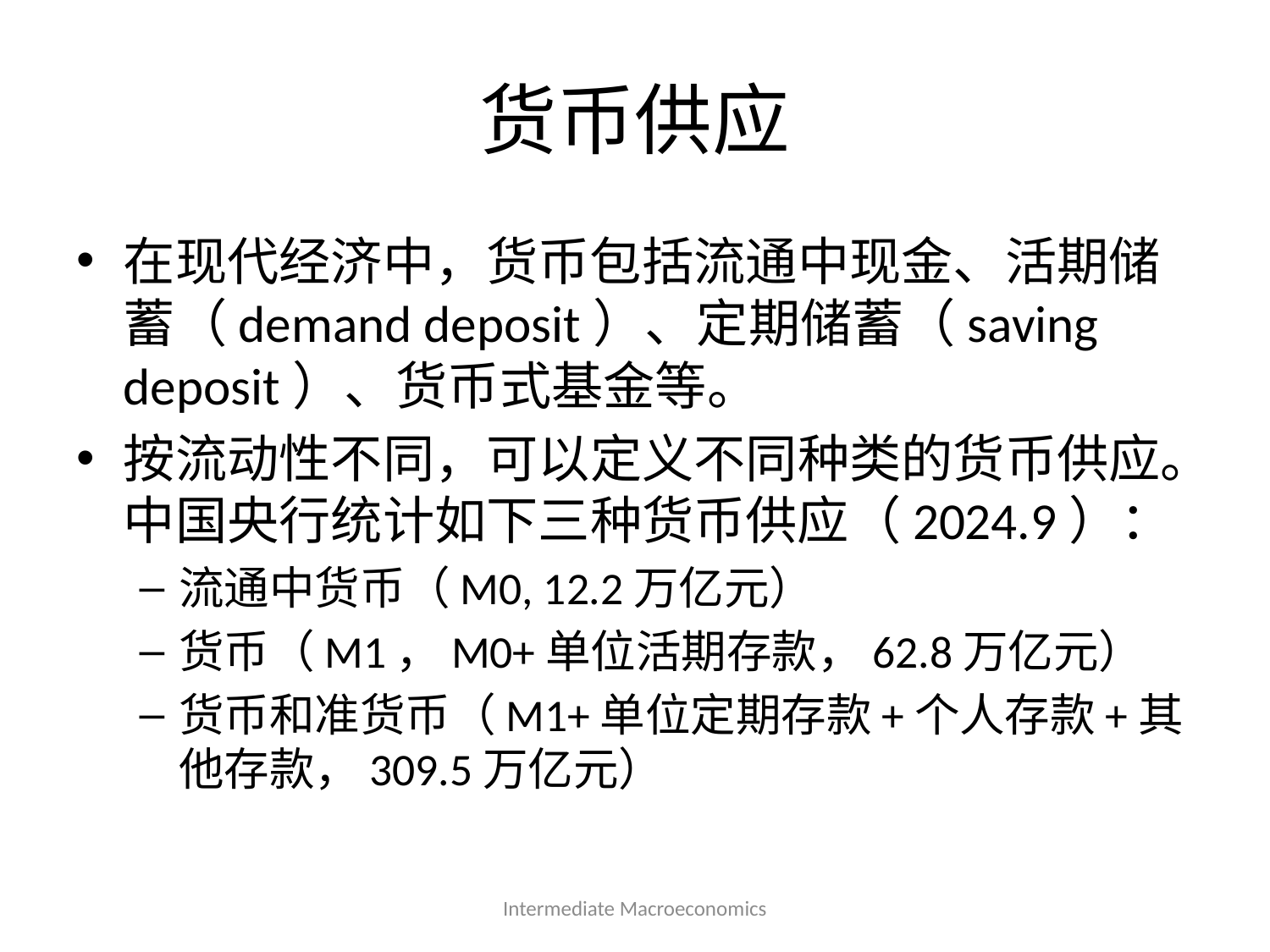

# 货币供应
在现代经济中，货币包括流通中现金、活期储蓄（demand deposit）、定期储蓄（saving deposit）、货币式基金等。
按流动性不同，可以定义不同种类的货币供应。中国央行统计如下三种货币供应（2024.9）：
流通中货币（M0, 12.2万亿元）
货币（M1，M0+单位活期存款，62.8万亿元）
货币和准货币（M1+单位定期存款+个人存款+其他存款，309.5万亿元）

Intermediate Macroeconomics